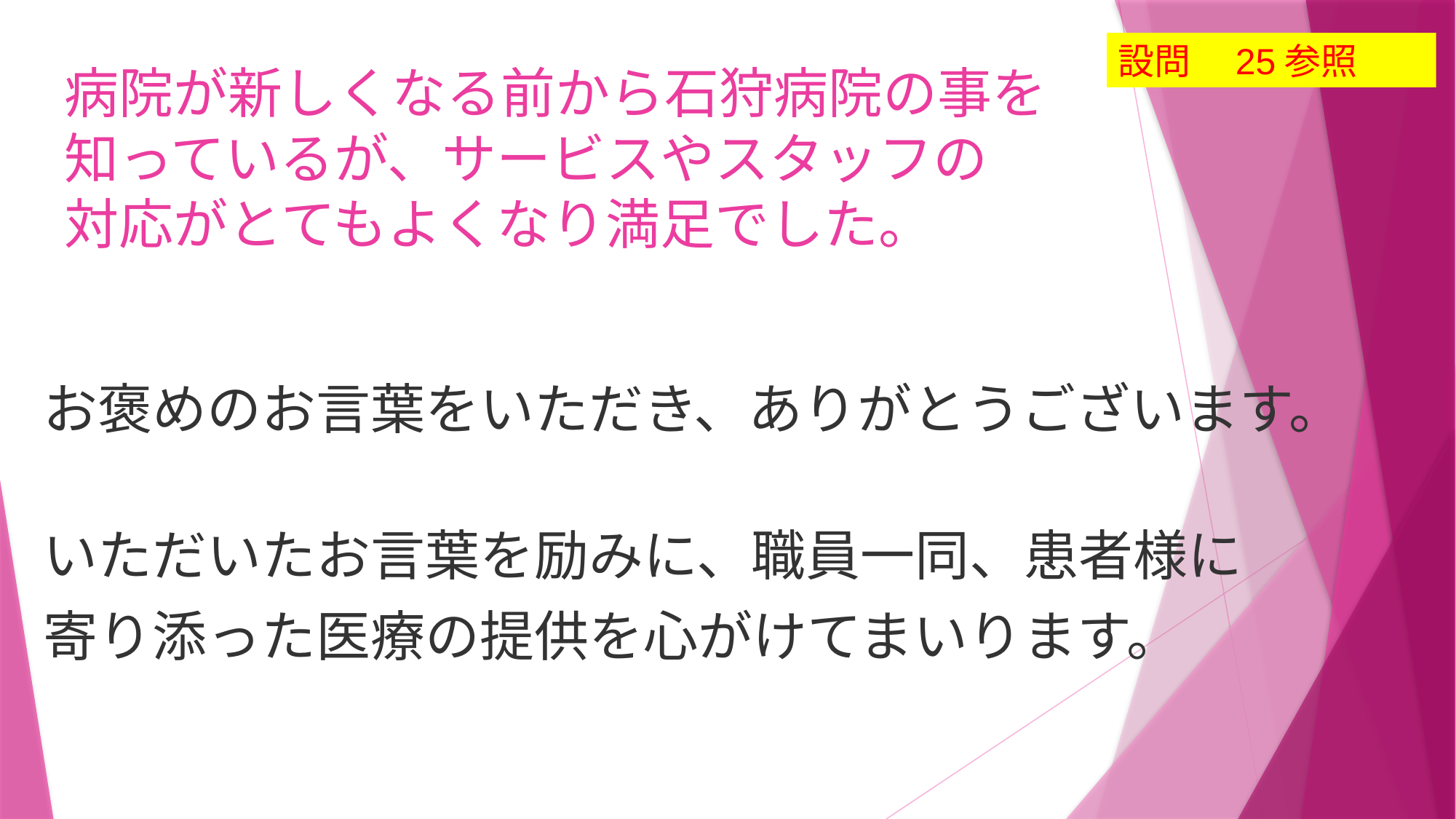

設問　25参照
# 病院が新しくなる前から石狩病院の事を 知っているが、サービスやスタッフの 対応がとてもよくなり満足でした。
お褒めのお言葉をいただき、ありがとうございます。
いただいたお言葉を励みに、職員一同、患者様に
寄り添った医療の提供を心がけてまいります。